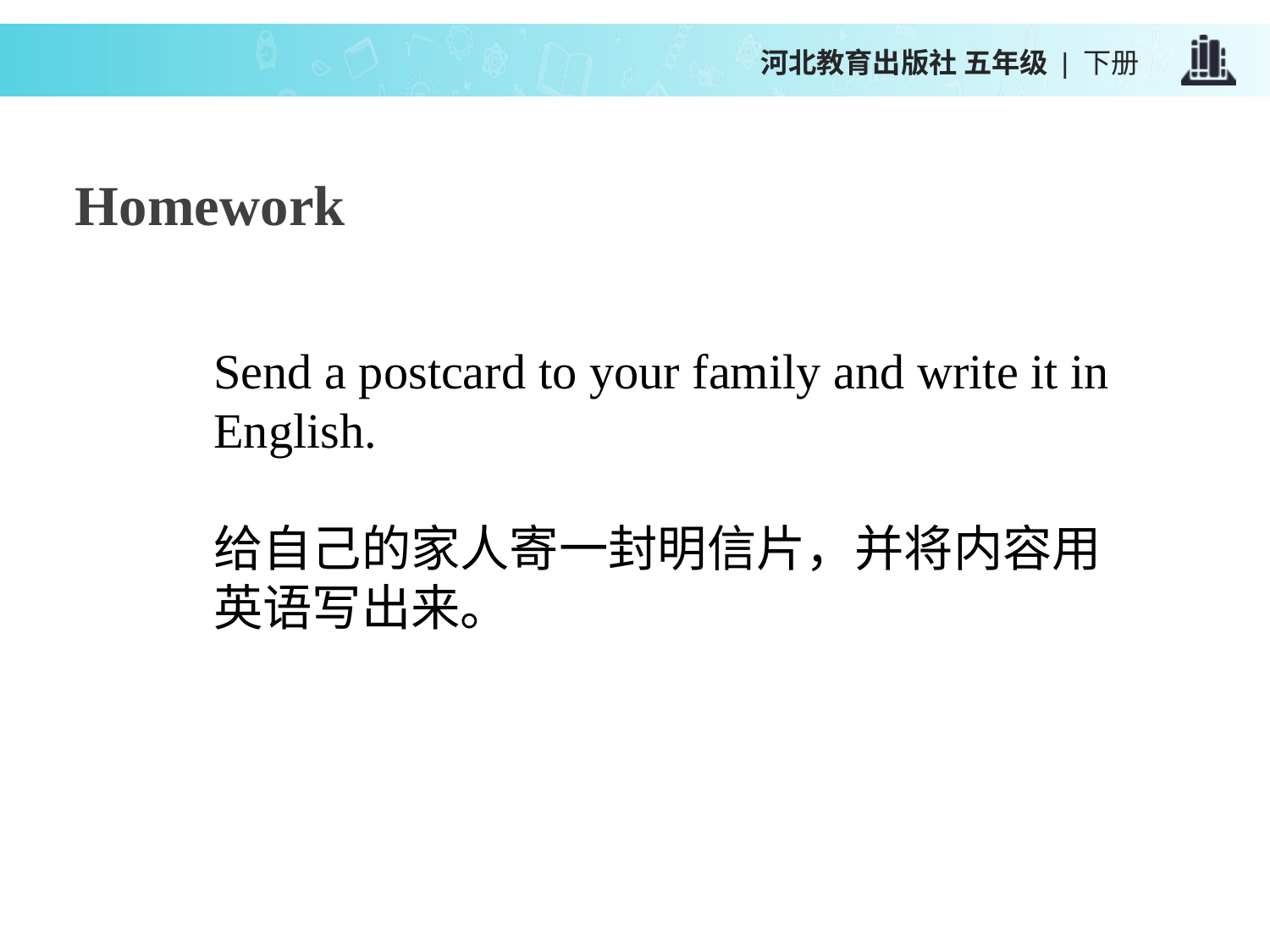

河北教育出版社 五年级 | 下册
Homework
Send a postcard to your family and write it in English.

给自己的家人寄一封明信片，并将内容用英语写出来。